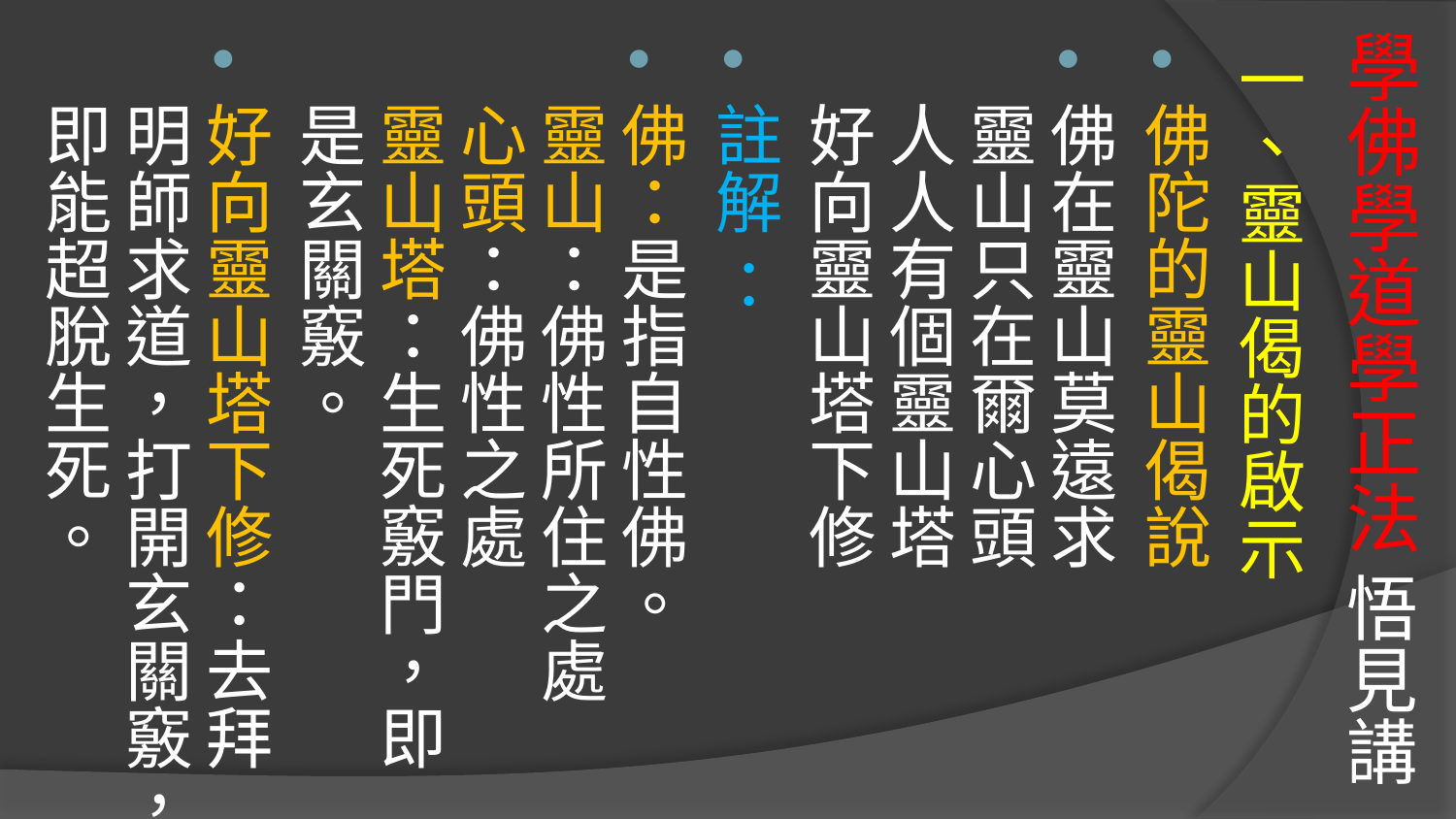

# 學佛學道學正法 悟見講
一、靈山偈的啟示
佛陀的靈山偈說
佛在靈山莫遠求
靈山只在爾心頭
人人有個靈山塔
好向靈山塔下修
註解 ：
佛：是指自性佛。
靈山：佛性所住之處
心頭：佛性之處
靈山塔：生死竅門，即是玄關竅。
好向靈山塔下修：去拜明師求道，打開玄關竅，即能超脫生死。